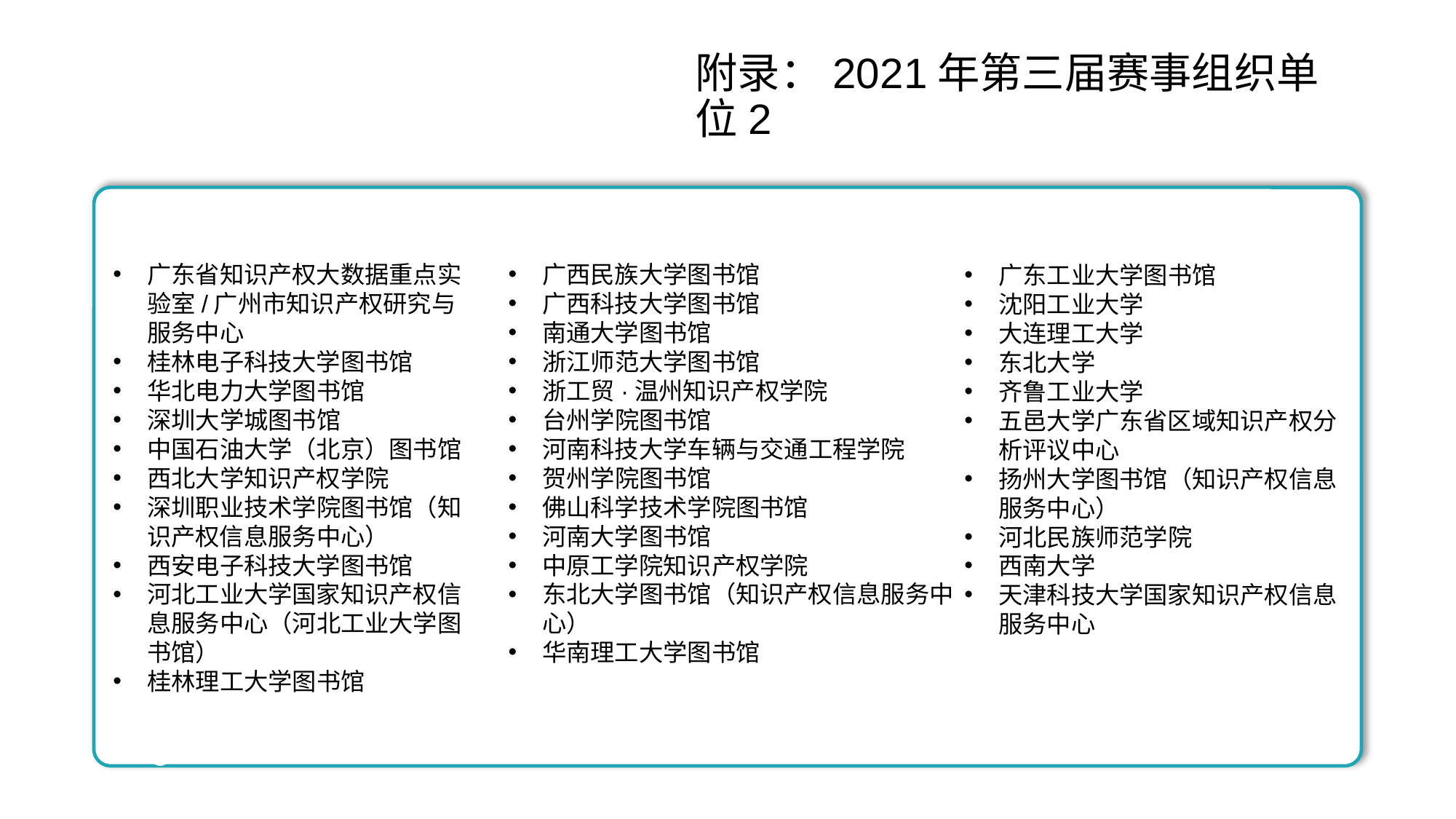

附录：2021年第三届赛事组织单位2

广东省知识产权大数据重点实验室/广州市知识产权研究与服务中心
桂林电子科技大学图书馆
华北电力大学图书馆
深圳大学城图书馆
中国石油大学（北京）图书馆
西北大学知识产权学院
深圳职业技术学院图书馆（知识产权信息服务中心）
西安电子科技大学图书馆
河北工业大学国家知识产权信息服务中心（河北工业大学图书馆）
桂林理工大学图书馆
广西民族大学图书馆
广西科技大学图书馆
南通大学图书馆
浙江师范大学图书馆
浙工贸·温州知识产权学院
台州学院图书馆
河南科技大学车辆与交通工程学院
贺州学院图书馆
佛山科学技术学院图书馆
河南大学图书馆
中原工学院知识产权学院
东北大学图书馆（知识产权信息服务中心）
华南理工大学图书馆
广东工业大学图书馆
沈阳工业大学
大连理工大学
东北大学
齐鲁工业大学
五邑大学广东省区域知识产权分析评议中心
扬州大学图书馆（知识产权信息服务中心）
河北民族师范学院
西南大学
天津科技大学国家知识产权信息服务中心